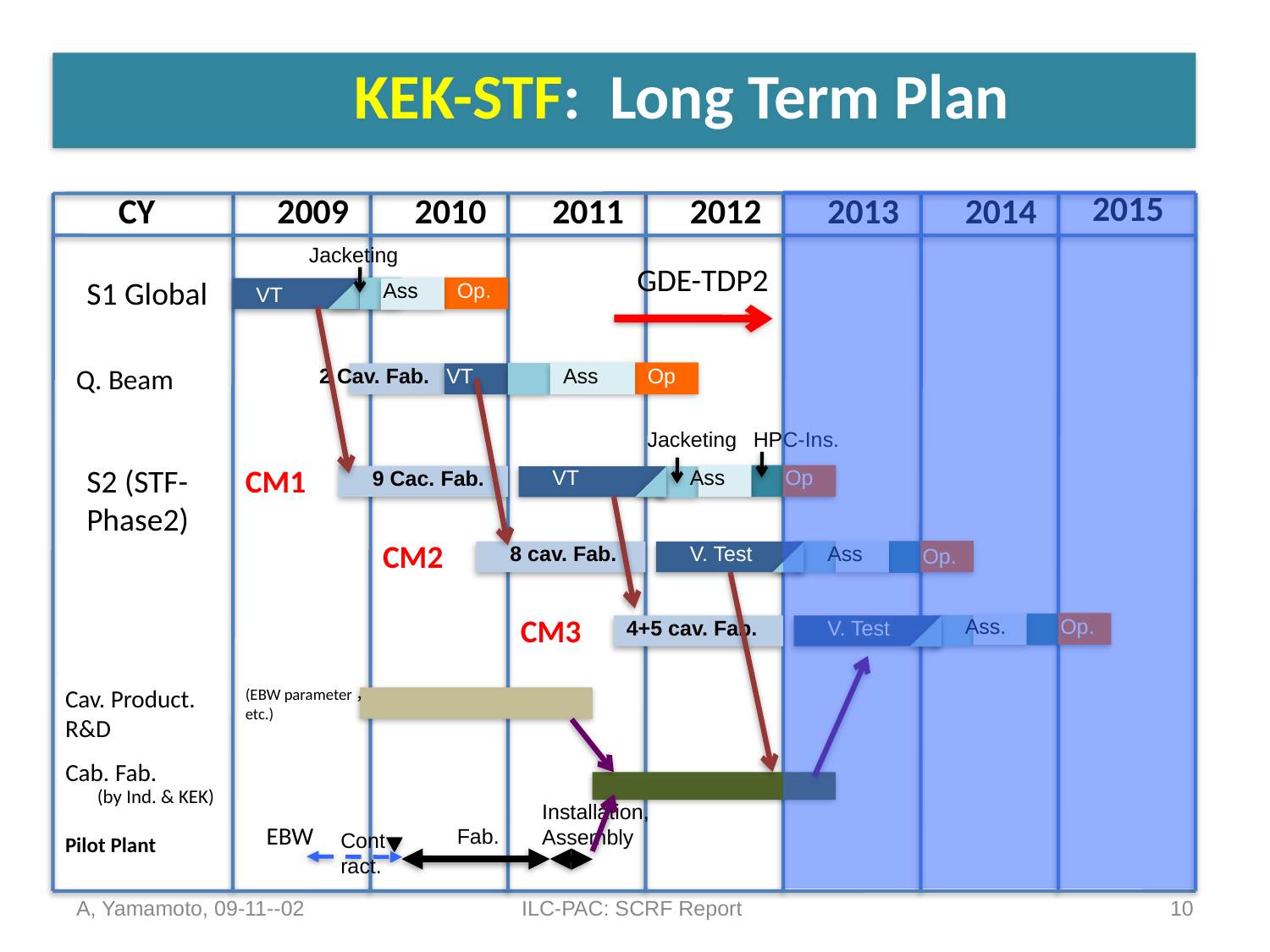

KEK-STF:  Long Term Plan

2015
CY
2009
2010
2011
2012
2013
2014
Jacketing
GDE-TDP2
S1 Global
Ass
Op.
VT

Q. Beam
2 Cav. Fab.
VT
Ass
Op

Jacketing
HPC-Ins.
S2 (STF-Phase2)
CM1
VT
Ass
Op
9 Cac. Fab.

CM2
8 cav. Fab.
V. Test
Ass
Op.

CM3
Ass.
Op.
4+5 cav. Fab.
V. Test
運転

Cav. Product. R&D
(EBW parameter，etc.)

Cab. Fab.

(by Ind. & KEK)
Installation, Assembly
運転
EBW
Fab.
Pilot Plant

Contract.
A, Yamamoto, 09-11--02
ILC-PAC: SCRF Report
10